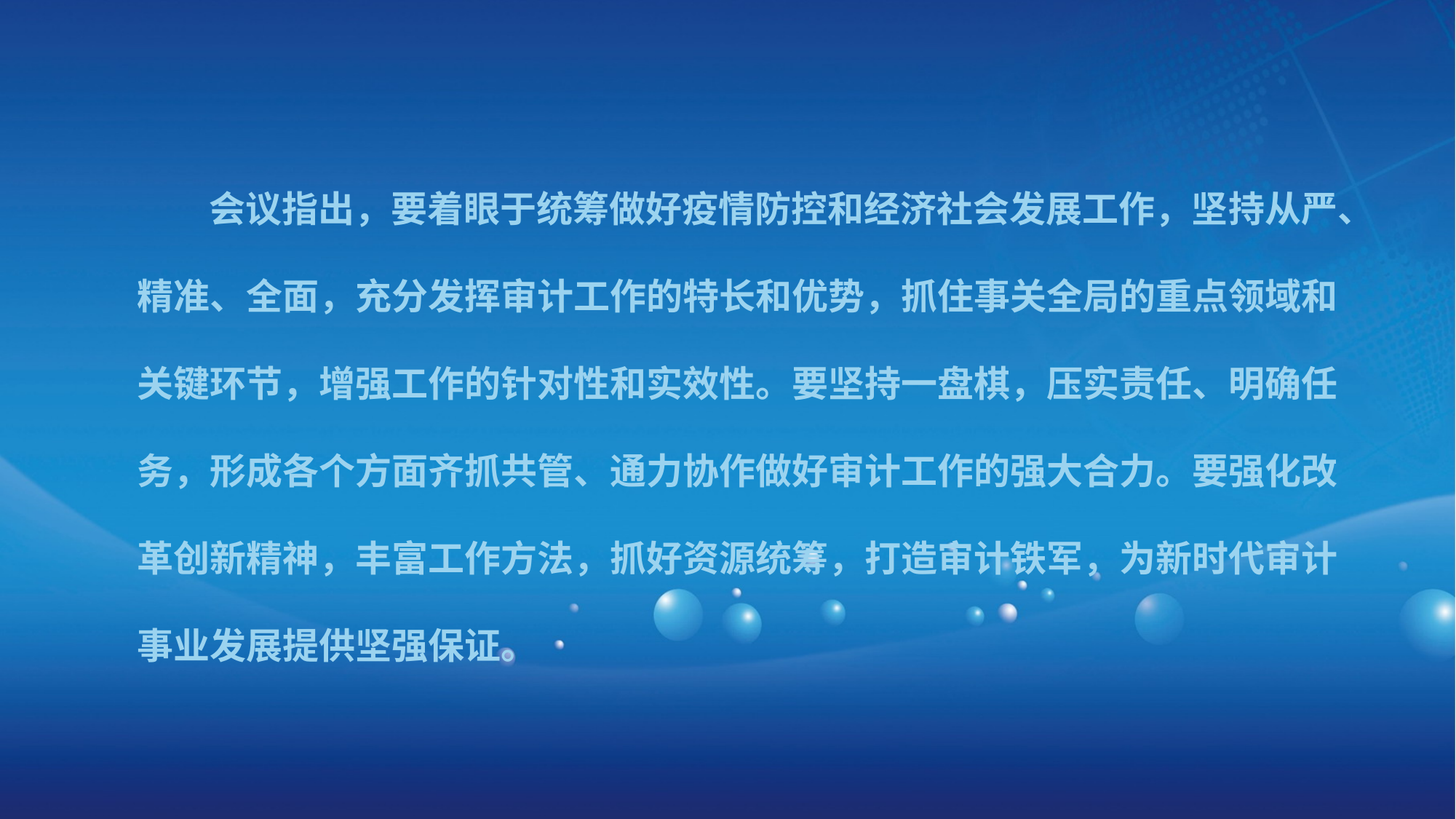

会议指出，要着眼于统筹做好疫情防控和经济社会发展工作，坚持从严、精准、全面，充分发挥审计工作的特长和优势，抓住事关全局的重点领域和关键环节，增强工作的针对性和实效性。要坚持一盘棋，压实责任、明确任务，形成各个方面齐抓共管、通力协作做好审计工作的强大合力。要强化改革创新精神，丰富工作方法，抓好资源统筹，打造审计铁军，为新时代审计事业发展提供坚强保证。